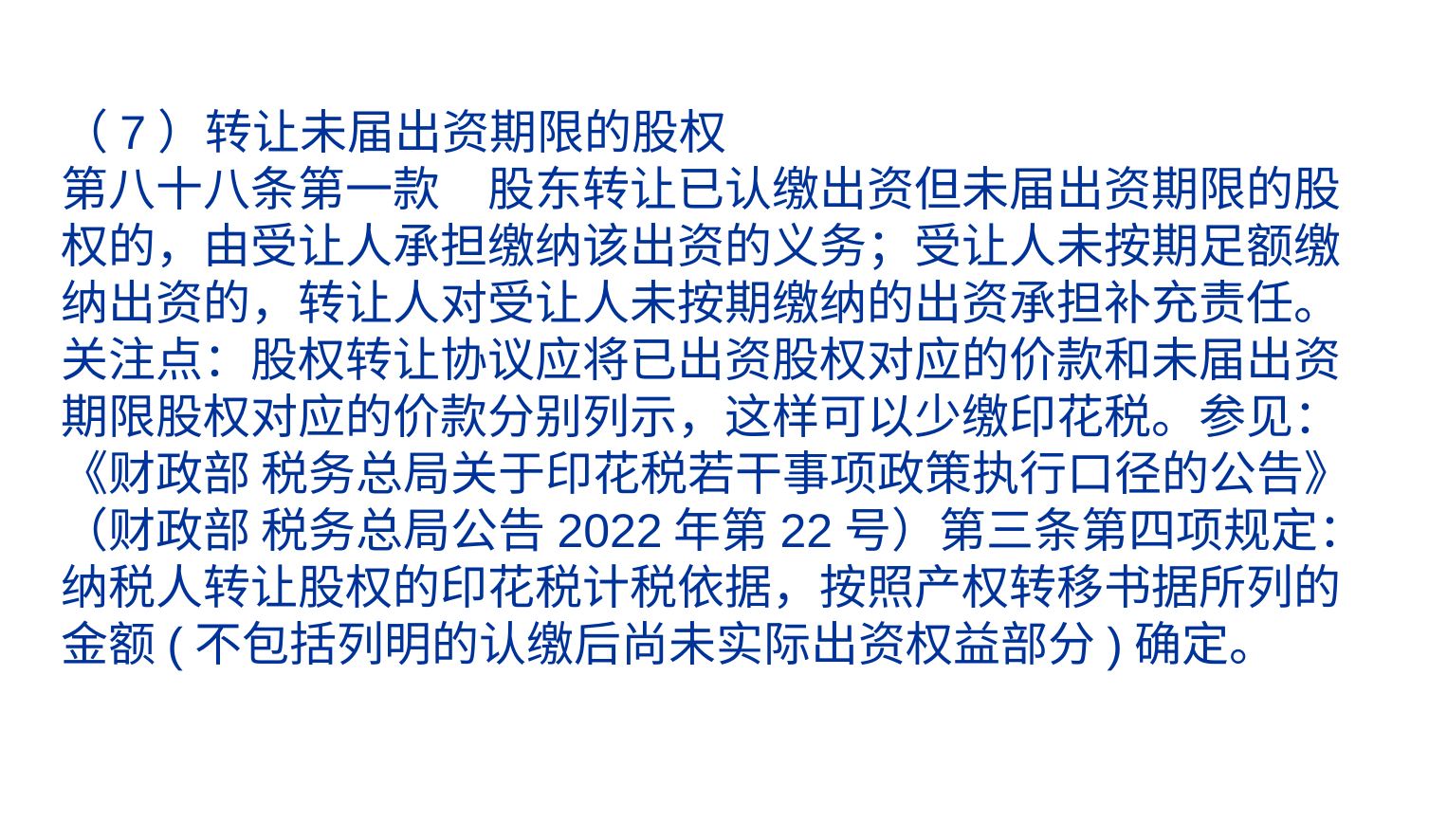

# （7）转让未届出资期限的股权 第八十八条第一款　股东转让已认缴出资但未届出资期限的股权的，由受让人承担缴纳该出资的义务；受让人未按期足额缴纳出资的，转让人对受让人未按期缴纳的出资承担补充责任。 关注点：股权转让协议应将已出资股权对应的价款和未届出资期限股权对应的价款分别列示，这样可以少缴印花税。参见：《财政部 税务总局关于印花税若干事项政策执行口径的公告》（财政部 税务总局公告2022年第22号）第三条第四项规定：纳税人转让股权的印花税计税依据，按照产权转移书据所列的金额(不包括列明的认缴后尚未实际出资权益部分)确定。